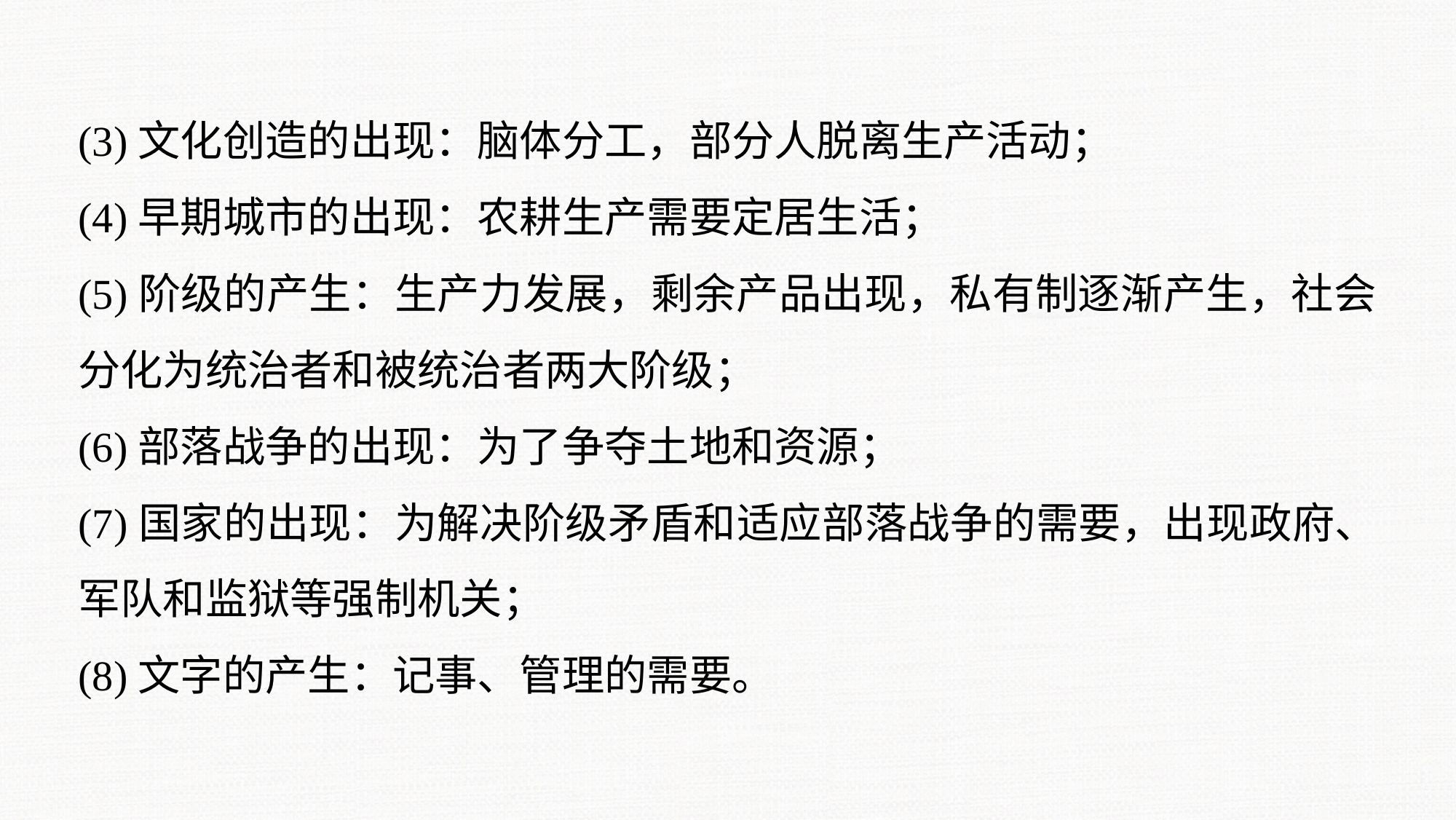

(3)文化创造的出现：脑体分工，部分人脱离生产活动；
(4)早期城市的出现：农耕生产需要定居生活；
(5)阶级的产生：生产力发展，剩余产品出现，私有制逐渐产生，社会分化为统治者和被统治者两大阶级；
(6)部落战争的出现：为了争夺土地和资源；
(7)国家的出现：为解决阶级矛盾和适应部落战争的需要，出现政府、军队和监狱等强制机关；
(8)文字的产生：记事、管理的需要。